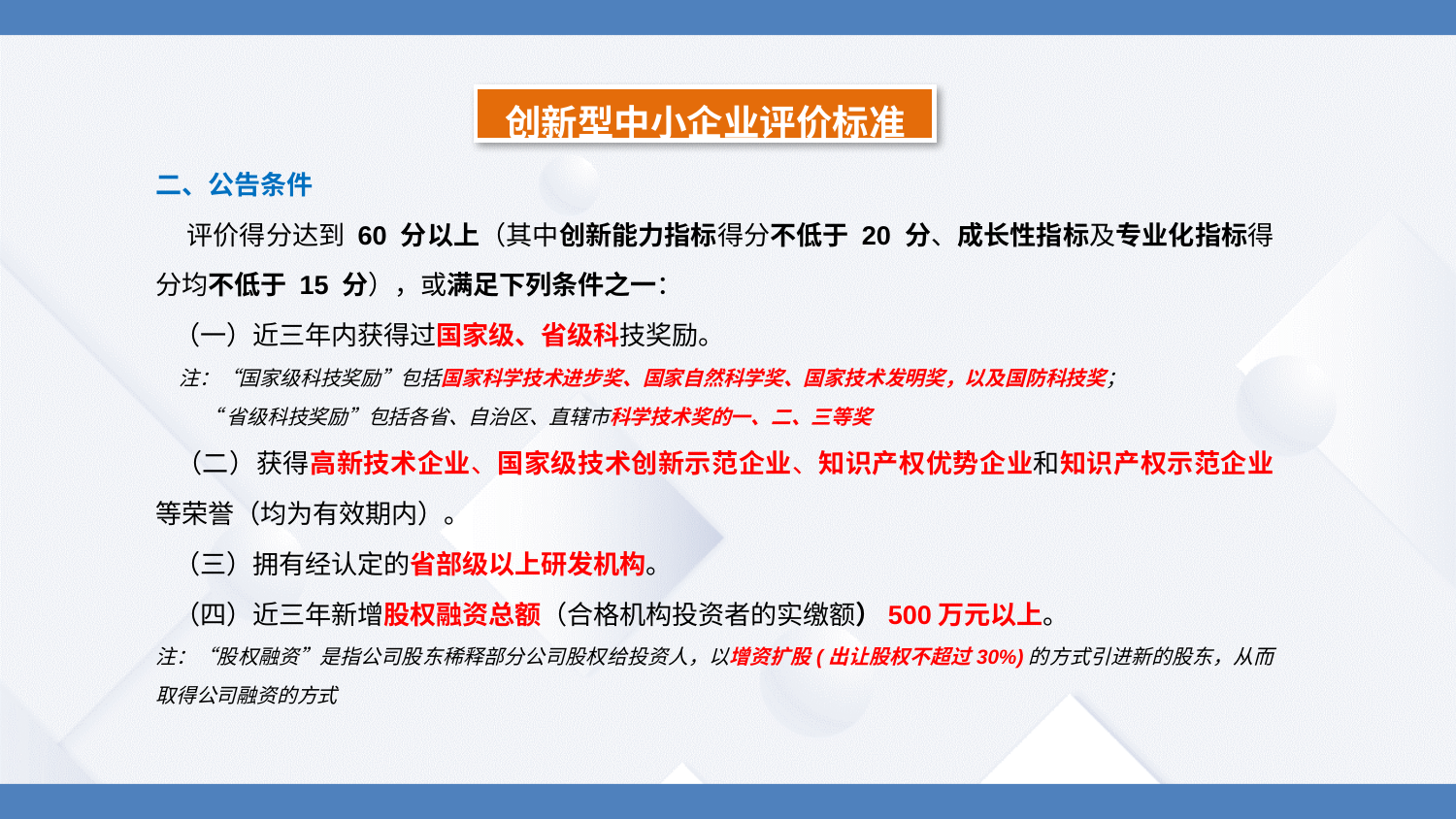

创新型中小企业评价标准

二、公告条件
    评价得分达到 60 分以上（其中创新能力指标得分不低于 20 分、成长性指标及专业化指标得分均不低于 15 分），或满足下列条件之一：
  （一）近三年内获得过国家级、省级科技奖励。
    注：“国家级科技奖励”包括国家科学技术进步奖、国家自然科学奖、国家技术发明奖，以及国防科技奖；
          “省级科技奖励”包括各省、自治区、直辖市科学技术奖的一、二、三等奖
  （二）获得高新技术企业、国家级技术创新示范企业、知识产权优势企业和知识产权示范企业等荣誉（均为有效期内）。
  （三）拥有经认定的省部级以上研发机构。
  （四）近三年新增股权融资总额（合格机构投资者的实缴额）500万元以上。
注：“股权融资”是指公司股东稀释部分公司股权给投资人，以增资扩股(出让股权不超过30%)的方式引进新的股东，从而取得公司融资的方式